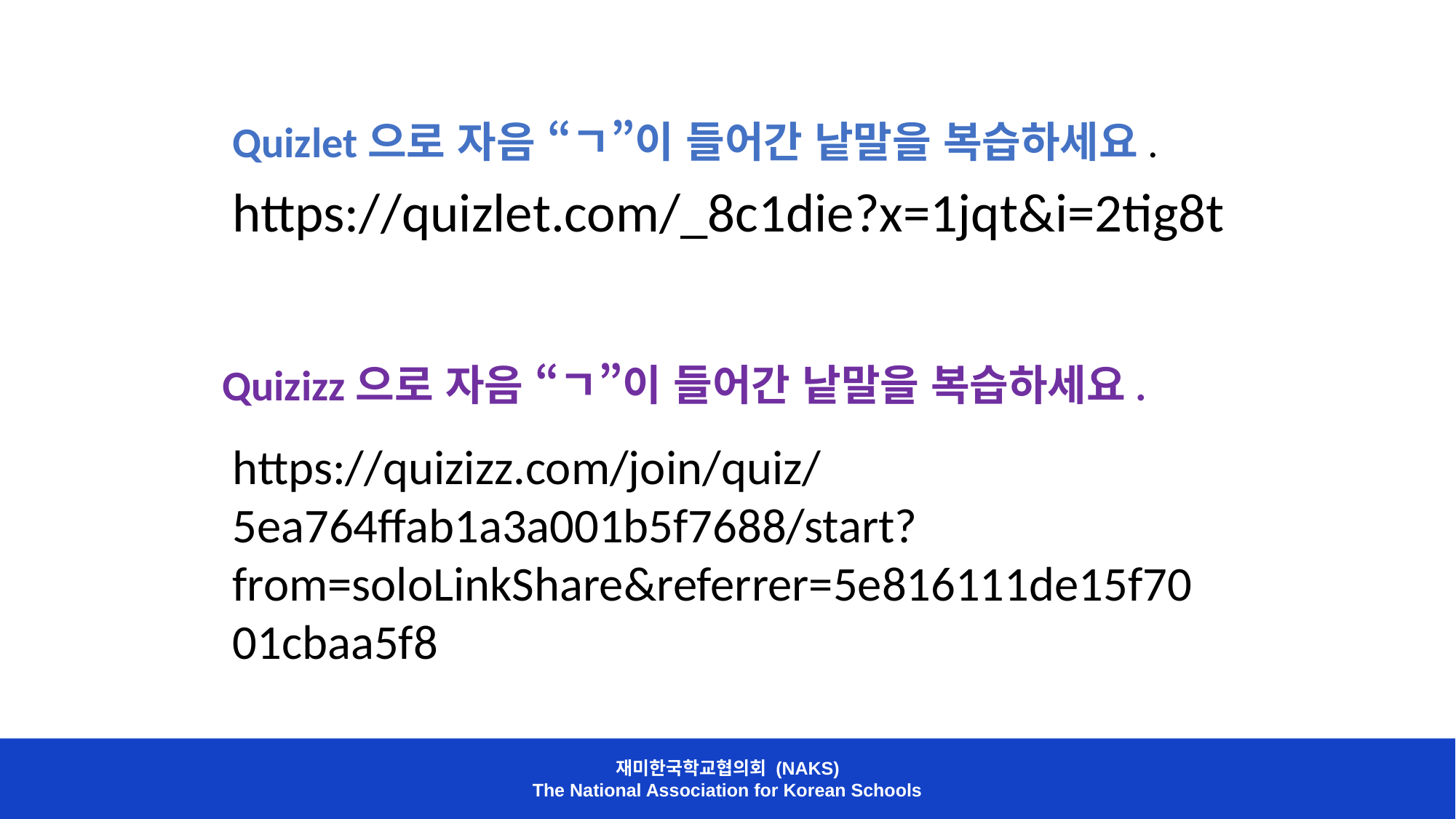

Quizlet으로 자음 “ㄱ”이 들어간 낱말을 복습하세요.
https://quizlet.com/_8c1die?x=1jqt&i=2tig8t
Quizizz으로 자음 “ㄱ”이 들어간 낱말을 복습하세요.
https://quizizz.com/join/quiz/5ea764ffab1a3a001b5f7688/start?from=soloLinkShare&referrer=5e816111de15f7001cbaa5f8
재미한국학교협의회 (NAKS)
The National Association for Korean Schools